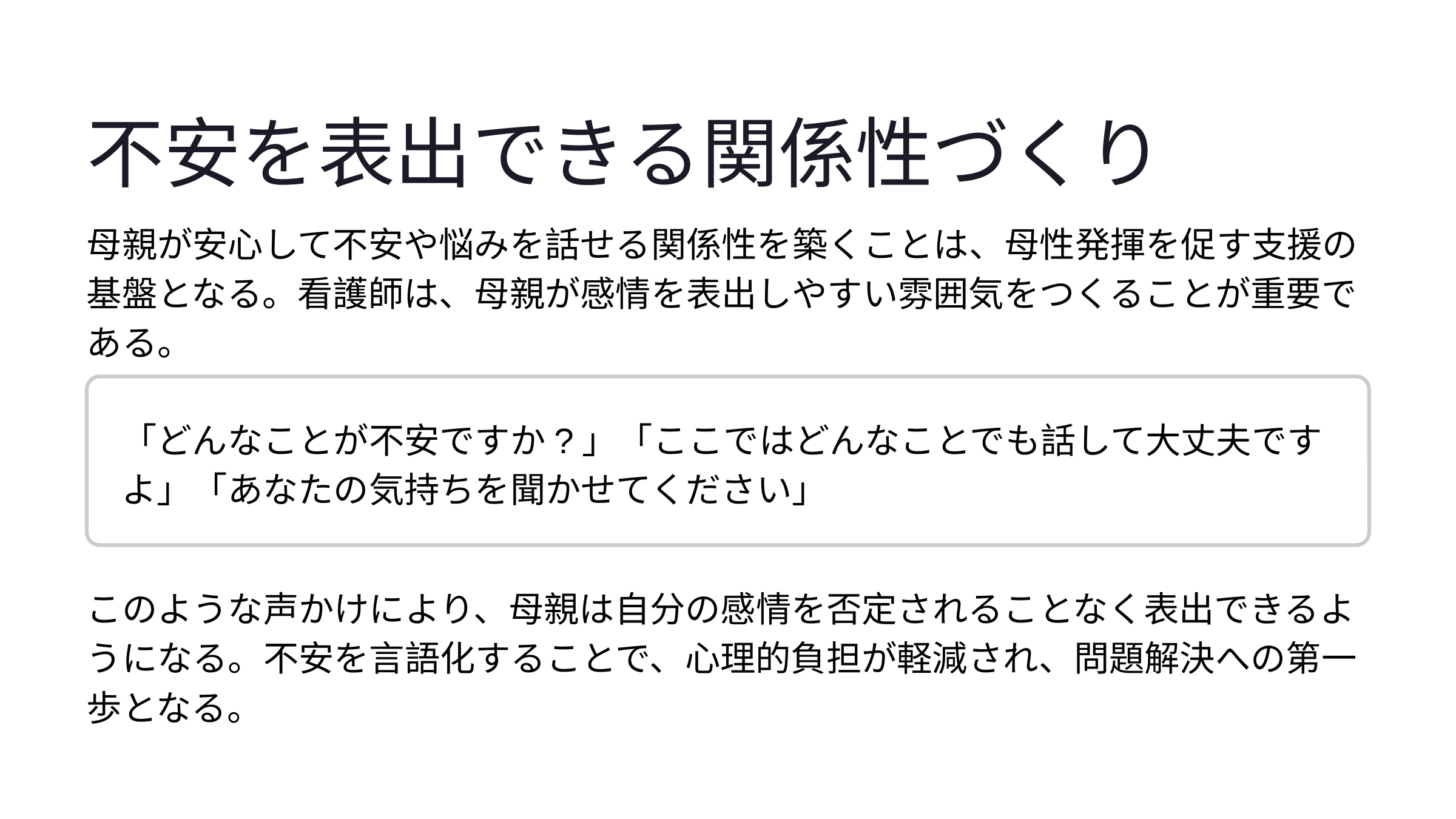

不安を表出できる関係性づくり
母親が安心して不安や悩みを話せる関係性を築くことは、母性発揮を促す支援の基盤となる。看護師は、母親が感情を表出しやすい雰囲気をつくることが重要である。

「どんなことが不安ですか?」「ここではどんなことでも話して大丈夫ですよ」「あなたの気持ちを聞かせてください」
このような声かけにより、母親は自分の感情を否定されることなく表出できるようになる。不安を言語化することで、心理的負担が軽減され、問題解決への第一歩となる。